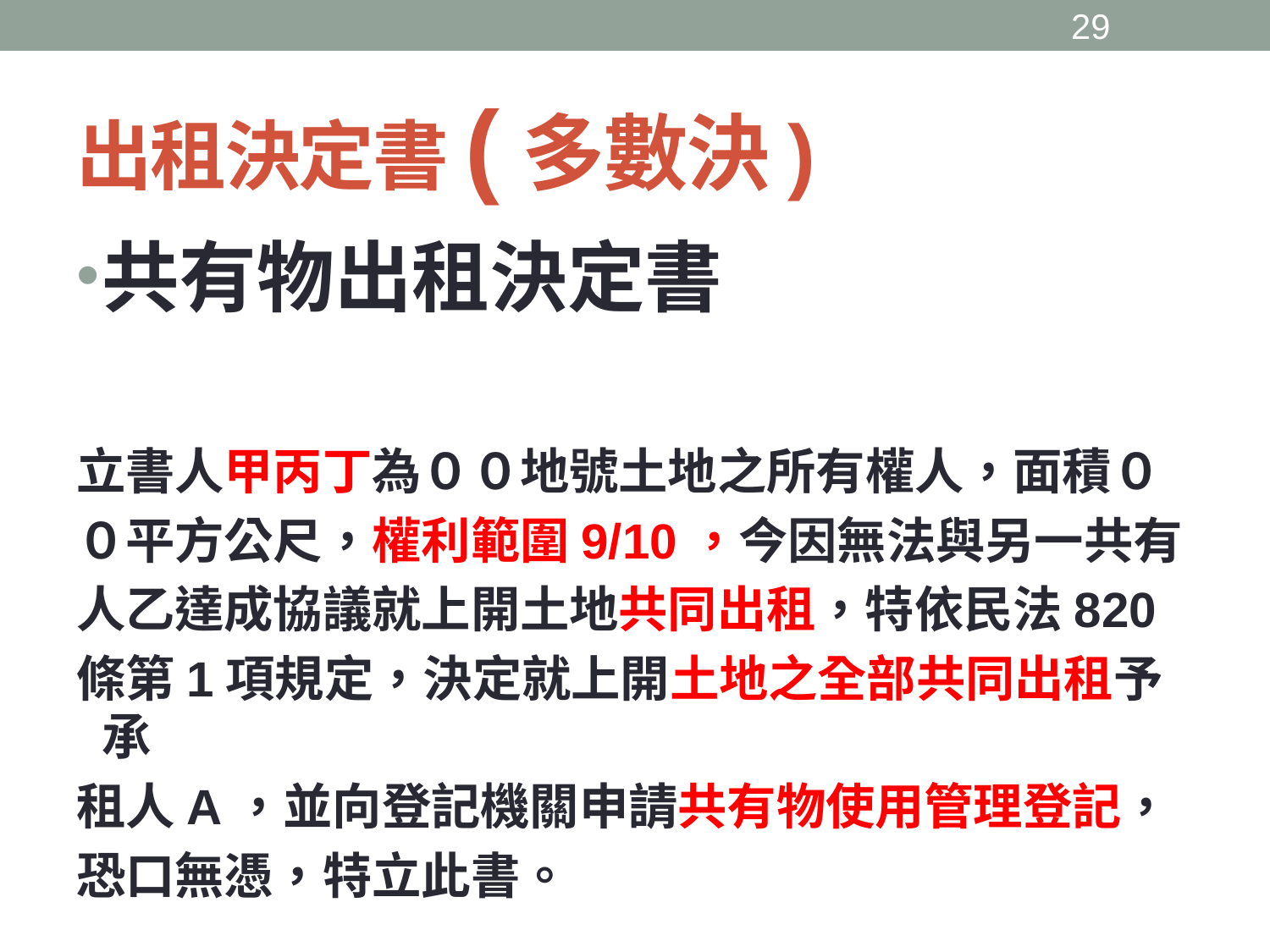

29
# 出租決定書(多數決)
共有物出租決定書

立書人甲丙丁為００地號土地之所有權人，面積０
０平方公尺，權利範圍9/10，今因無法與另一共有
人乙達成協議就上開土地共同出租，特依民法820
條第1項規定，決定就上開土地之全部共同出租予承
租人A，並向登記機關申請共有物使用管理登記，
恐口無憑，特立此書。